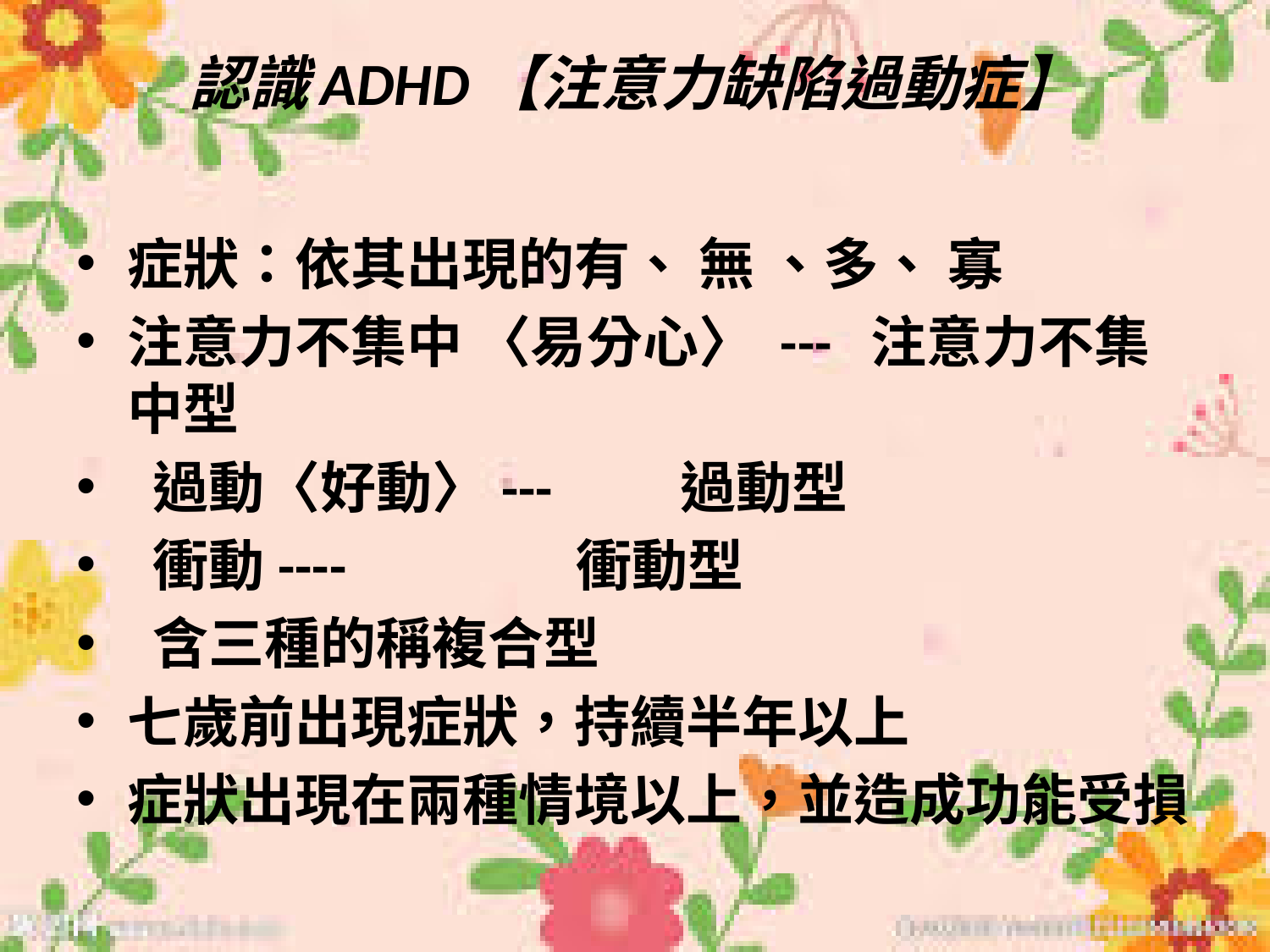

# 認識ADHD【注意力缺陷過動症】
症狀：依其出現的有、 無 、多、 寡
注意力不集中 〈易分心〉 ---  注意力不集中型
 過動〈好動〉---         過動型
 衝動----                 衝動型
 含三種的稱複合型
七歲前出現症狀，持續半年以上
症狀出現在兩種情境以上，並造成功能受損